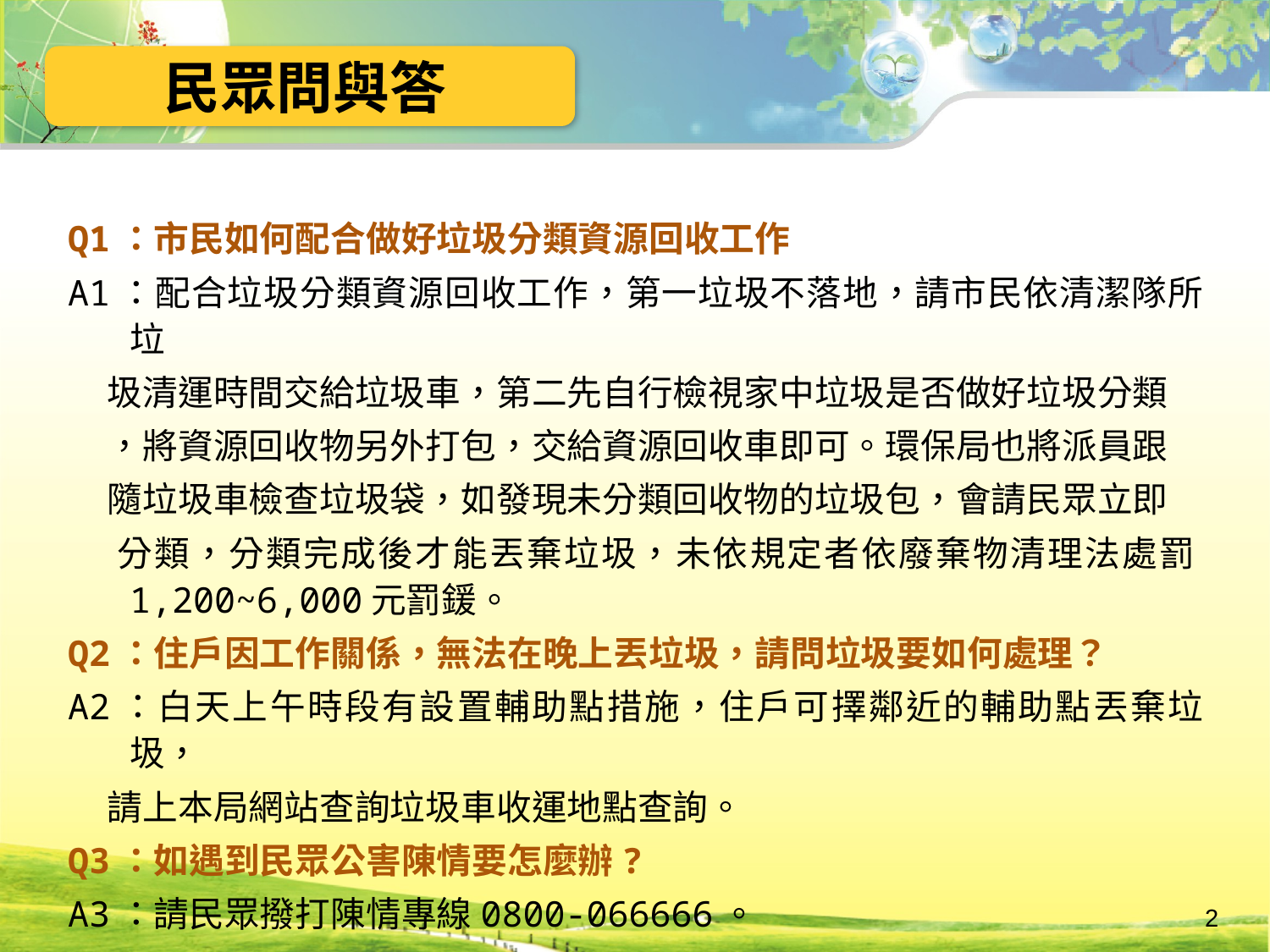

民眾問與答
Q1：市民如何配合做好垃圾分類資源回收工作
A1：配合垃圾分類資源回收工作，第一垃圾不落地，請市民依清潔隊所垃
    圾清運時間交給垃圾車，第二先自行檢視家中垃圾是否做好垃圾分類
    ，將資源回收物另外打包，交給資源回收車即可。環保局也將派員跟
    隨垃圾車檢查垃圾袋，如發現未分類回收物的垃圾包，會請民眾立即
    分類，分類完成後才能丟棄垃圾，未依規定者依廢棄物清理法處罰1,200~6,000元罰鍰。
Q2：住戶因工作關係，無法在晚上丟垃圾，請問垃圾要如何處理？
A2：白天上午時段有設置輔助點措施，住戶可擇鄰近的輔助點丟棄垃圾，
    請上本局網站查詢垃圾車收運地點查詢。
Q3：如遇到民眾公害陳情要怎麼辦?
A3：請民眾撥打陳情專線0800-066666。

2